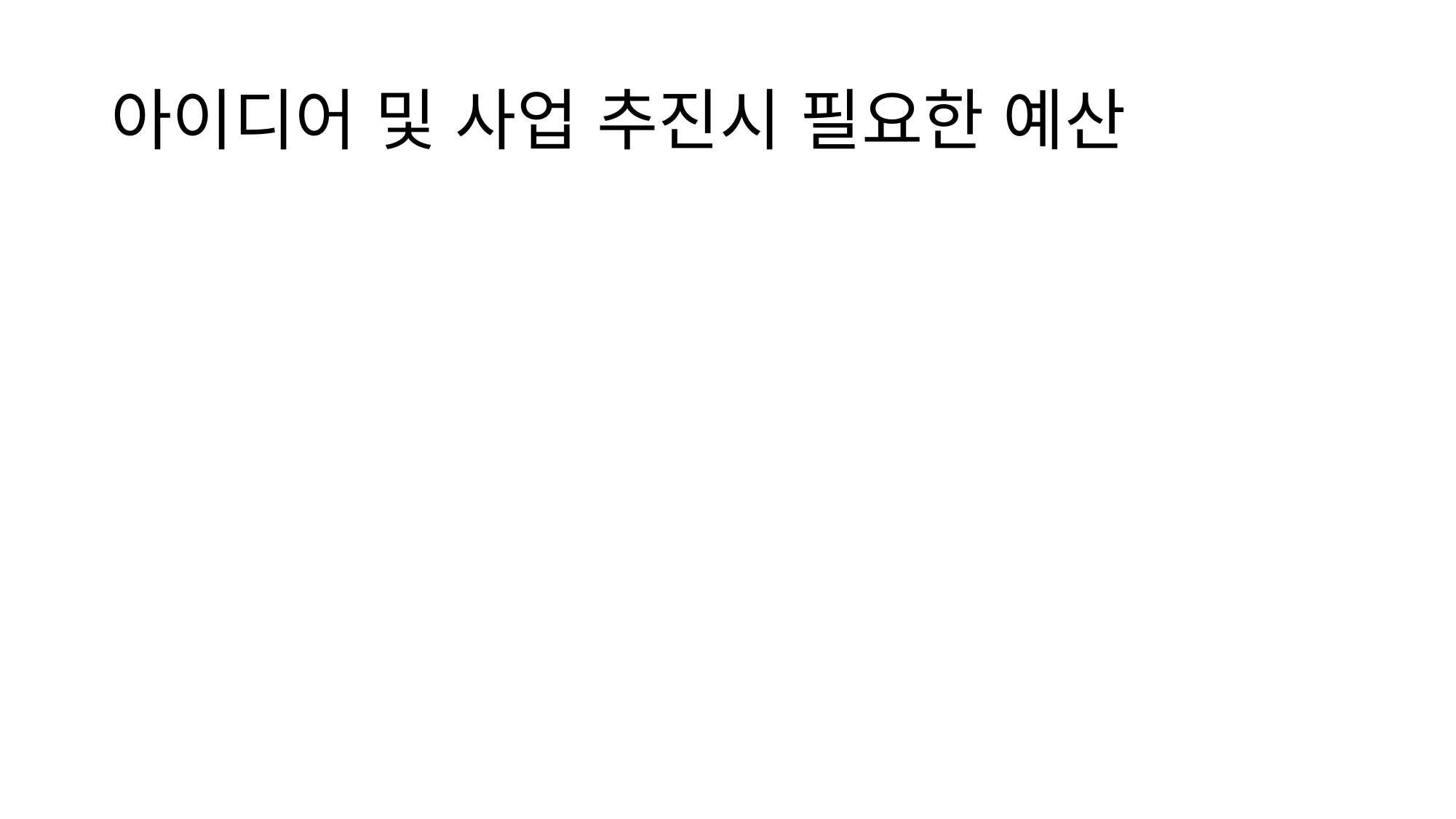

# 아이디어 및 사업 추진시 필요한 예산